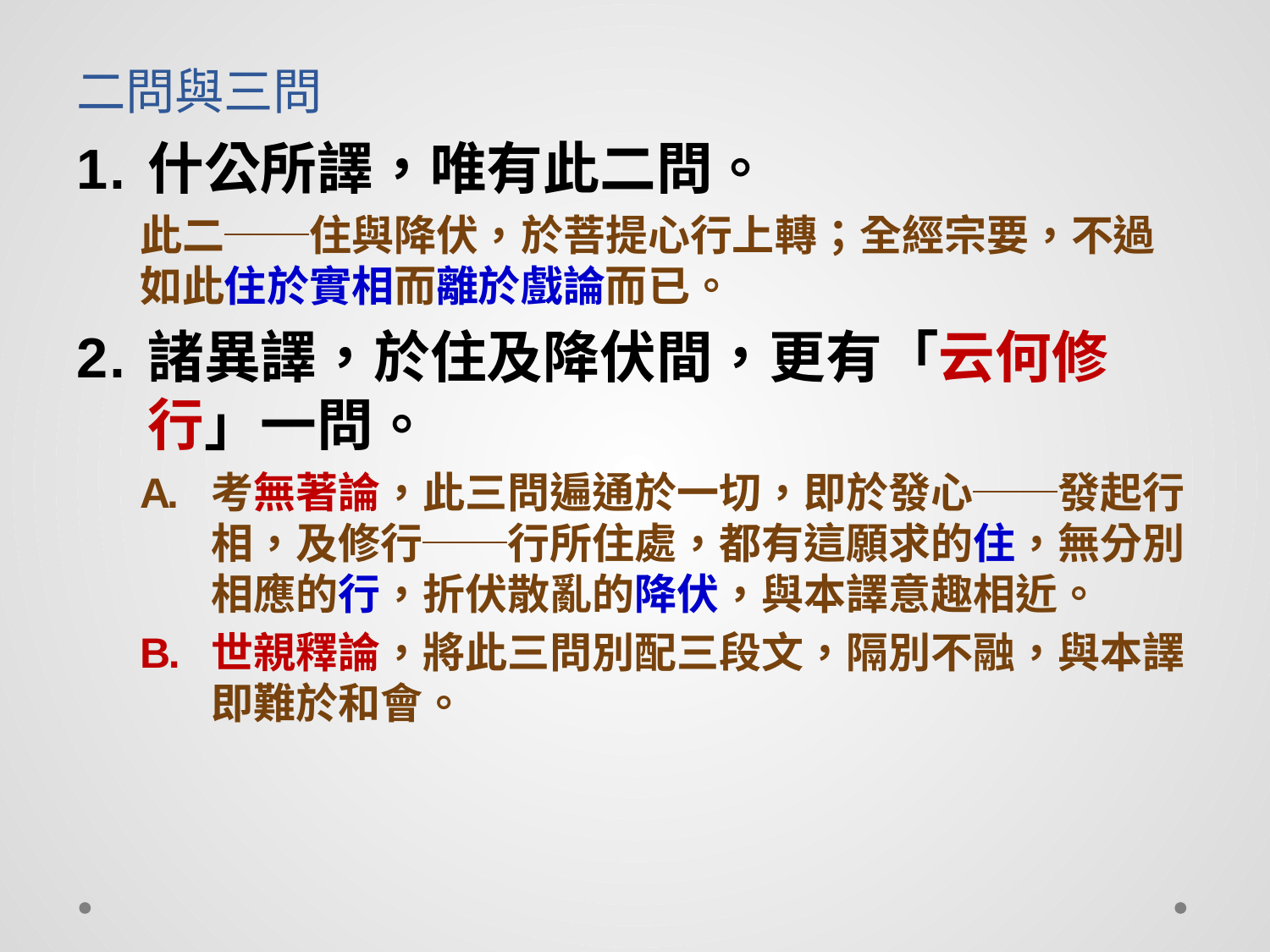

# 二問與三問
什公所譯，唯有此二問。
此二──住與降伏，於菩提心行上轉；全經宗要，不過如此住於實相而離於戲論而已。
諸異譯，於住及降伏間，更有「云何修行」一問。
考無著論，此三問遍通於一切，即於發心──發起行相，及修行──行所住處，都有這願求的住，無分別相應的行，折伏散亂的降伏，與本譯意趣相近。
世親釋論，將此三問別配三段文，隔別不融，與本譯即難於和會。